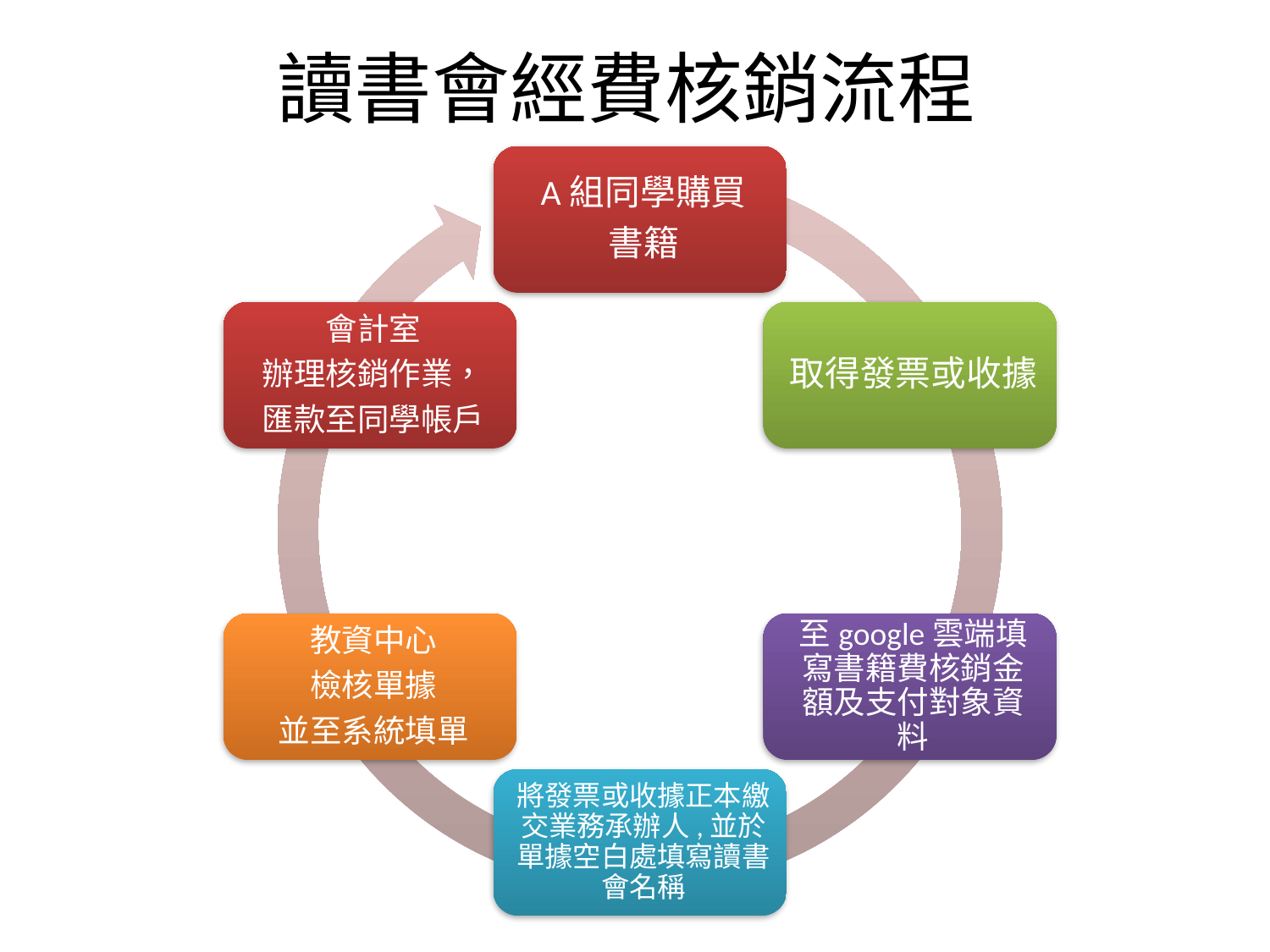

# 讀書會經費核銷流程
A組同學購買
書籍
取得發票或收據
至google雲端填寫書籍費核銷金額及支付對象資料
將發票或收據正本繳交業務承辦人,並於單據空白處填寫讀書會名稱
教資中心
檢核單據
並至系統填單
會計室
辦理核銷作業，
匯款至同學帳戶